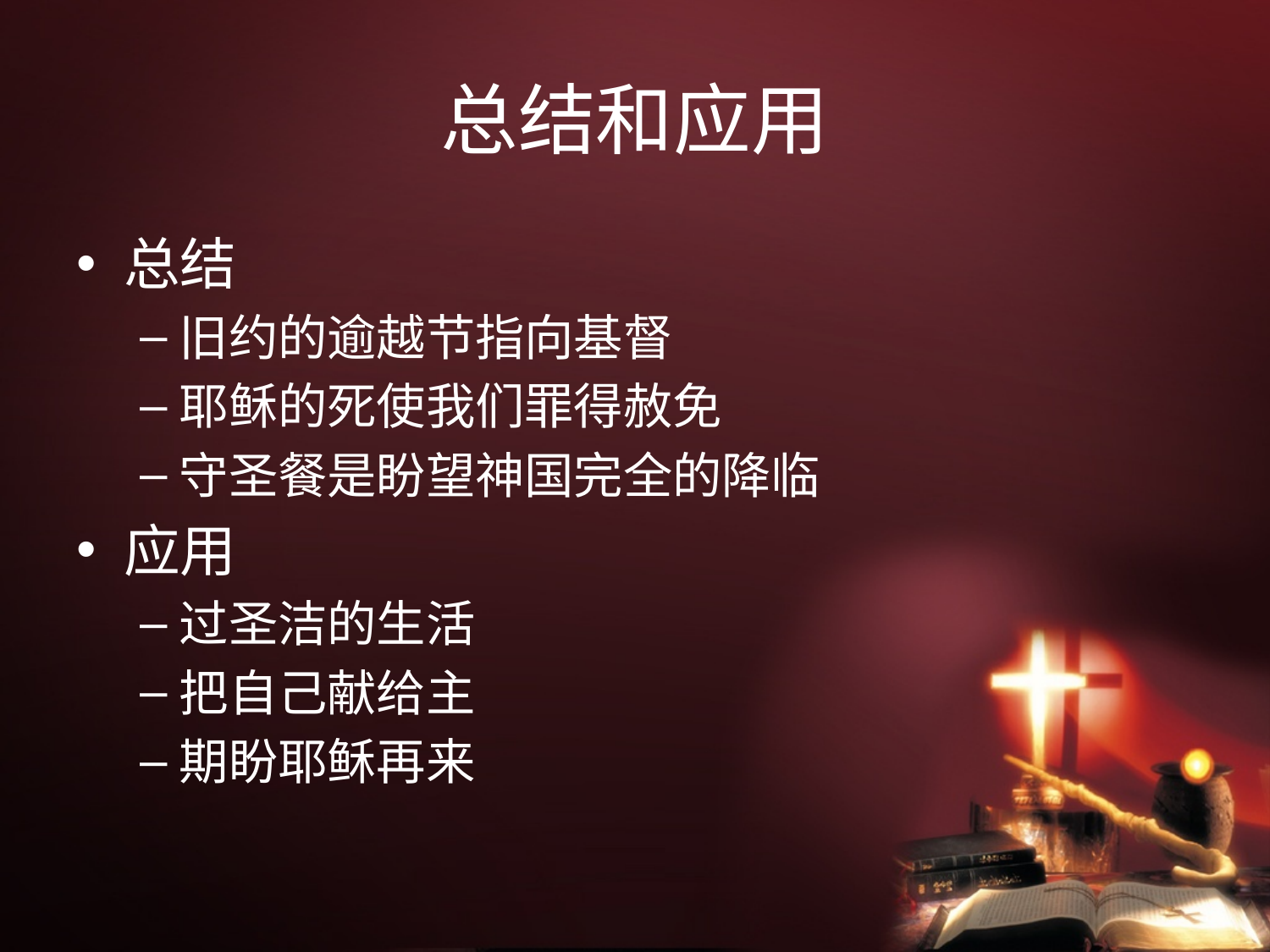

# 总结和应用
总结
旧约的逾越节指向基督
耶稣的死使我们罪得赦免
守圣餐是盼望神国完全的降临
应用
过圣洁的生活
把自己献给主
期盼耶稣再来